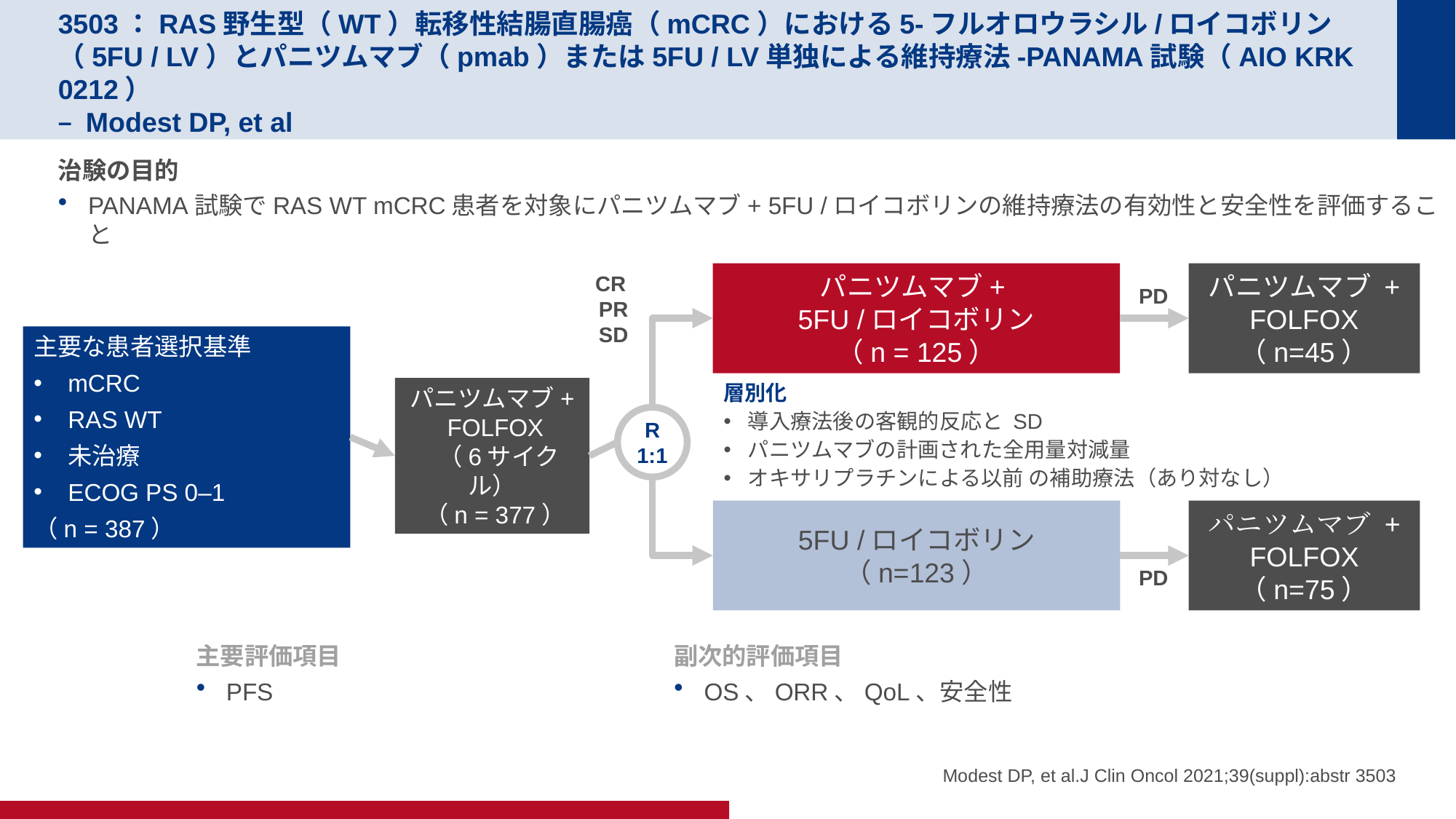

# 3503：RAS野生型（WT）転移性結腸直腸癌（mCRC）における5-フルオロウラシル/ロイコボリン（5FU / LV）とパニツムマブ（pmab）または5FU / LV単独による維持療法-PANAMA試験（AIO KRK 0212） – Modest DP, et al
治験の目的
PANAMA試験でRAS WT mCRC患者を対象にパニツムマブ+ 5FU /ロイコボリンの維持療法の有効性と安全性を評価すること
パニツムマブ+
5FU /ロイコボリン
（n = 125）
パニツムマブ + FOLFOX
（n=45）
CR
 PR
 SD
PD
主要な患者選択基準
mCRC
RAS WT
未治療
ECOG PS 0–1
（n = 387）
層別化
導入療法後の客観的反応と SD
パニツムマブの計画された全用量対減量
オキサリプラチンによる以前 の補助療法（あり対なし）
パニツムマブ+
 FOLFOX
 （6サイクル）
 （n = 377）
R
1:1
5FU /ロイコボリン
（n=123）
パニツムマブ + FOLFOX
（n=75）
PD
主要評価項目
PFS

副次的評価項目
OS、ORR、QoL、安全性
Modest DP, et al.J Clin Oncol 2021;39(suppl):abstr 3503